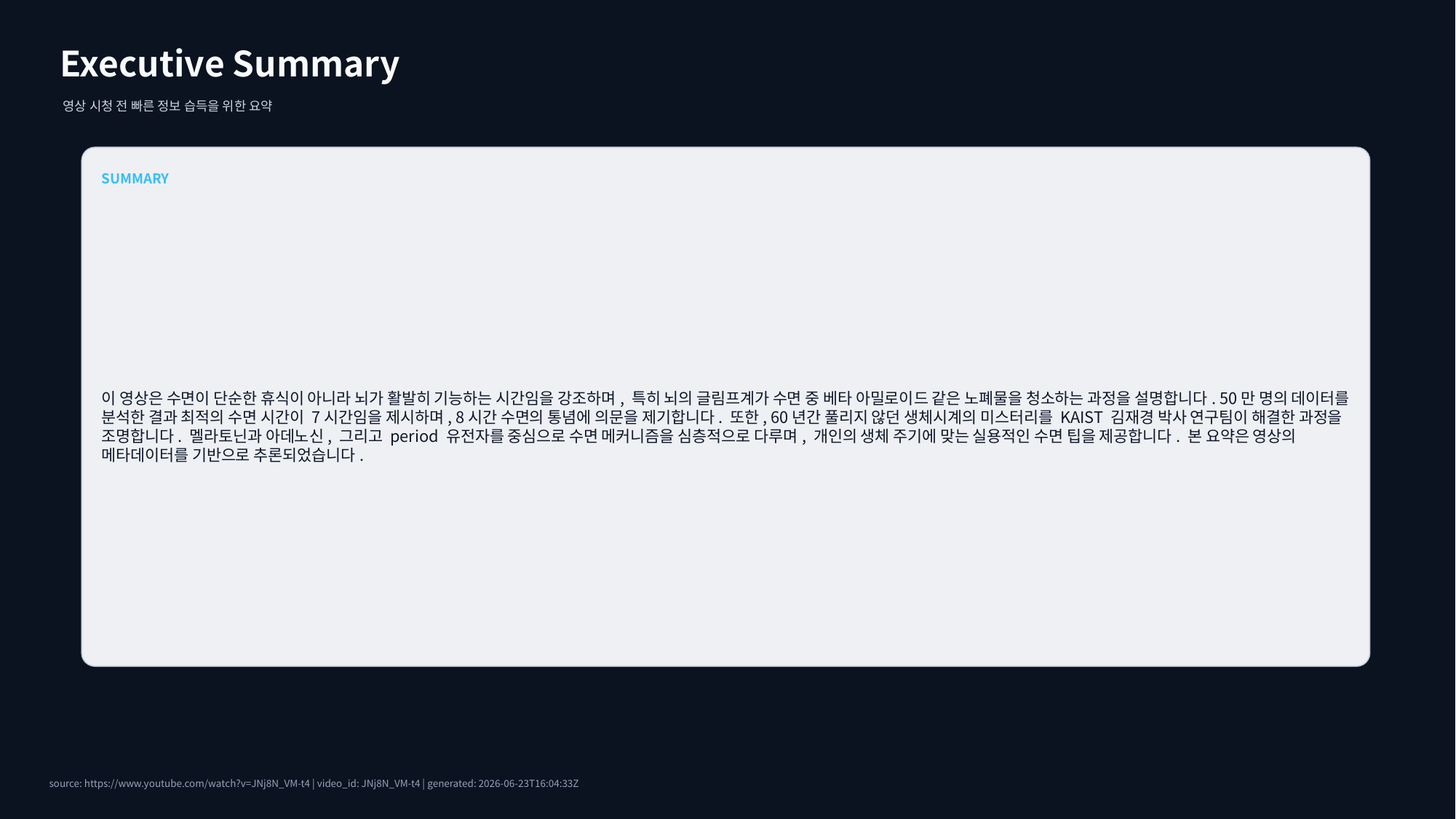

Executive Summary
영상 시청 전 빠른 정보 습득을 위한 요약

SUMMARY
이 영상은 수면이 단순한 휴식이 아니라 뇌가 활발히 기능하는 시간임을 강조하며, 특히 뇌의 글림프계가 수면 중 베타 아밀로이드 같은 노폐물을 청소하는 과정을 설명합니다. 50만 명의 데이터를 분석한 결과 최적의 수면 시간이 7시간임을 제시하며, 8시간 수면의 통념에 의문을 제기합니다. 또한, 60년간 풀리지 않던 생체시계의 미스터리를 KAIST 김재경 박사 연구팀이 해결한 과정을 조명합니다. 멜라토닌과 아데노신, 그리고 period 유전자를 중심으로 수면 메커니즘을 심층적으로 다루며, 개인의 생체 주기에 맞는 실용적인 수면 팁을 제공합니다. 본 요약은 영상의 메타데이터를 기반으로 추론되었습니다.
source: https://www.youtube.com/watch?v=JNj8N_VM-t4 | video_id: JNj8N_VM-t4 | generated: 2026-06-23T16:04:33Z